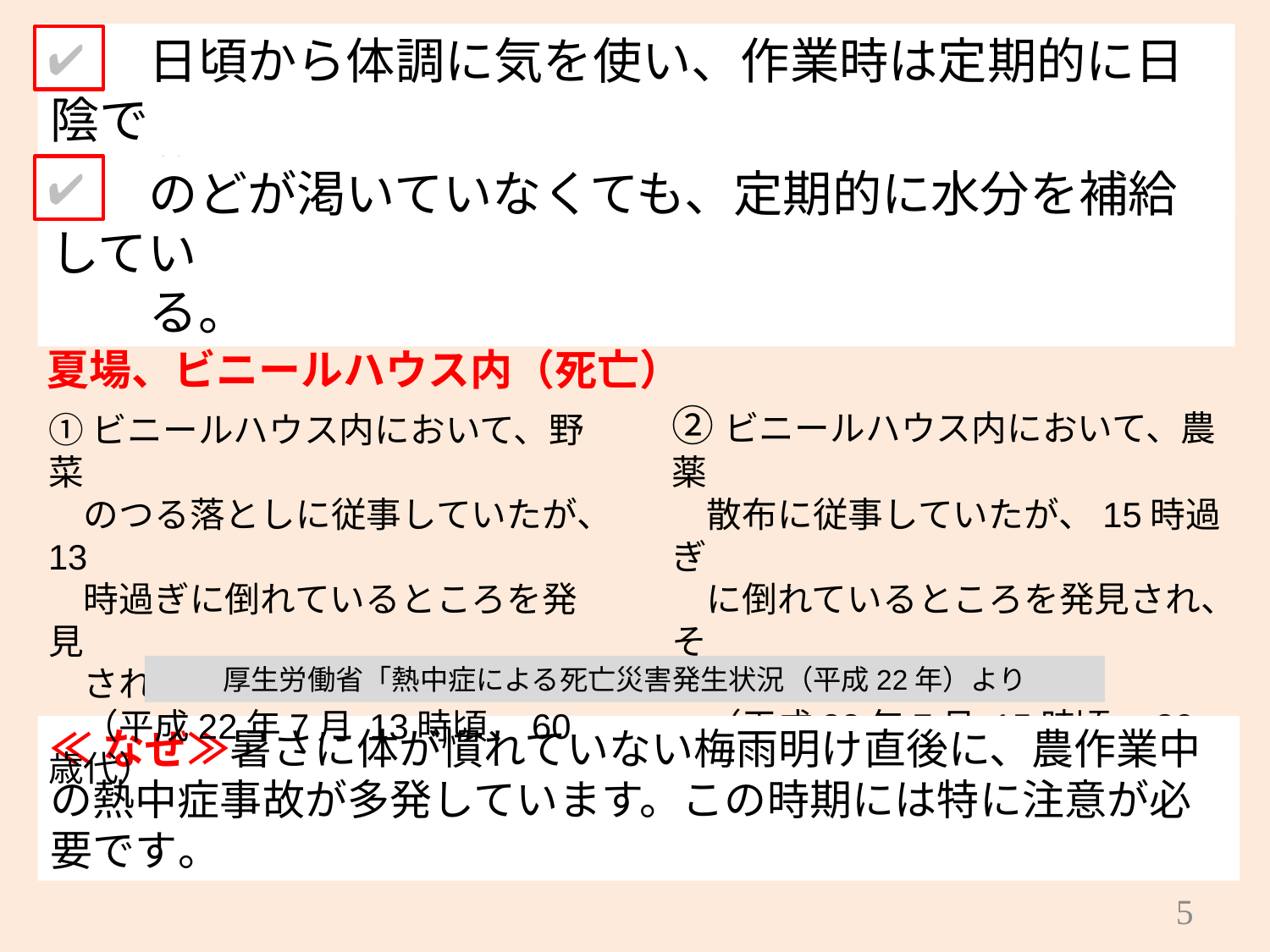

日頃から体調に気を使い、作業時は定期的に日陰で
　　休んでいる。
✔
✔
　　のどが渇いていなくても、定期的に水分を補給してい
　　る。
《事故事例》
夏場、ビニールハウス内（死亡）
②ビニールハウス内において、農薬
　散布に従事していたが、15時過ぎ
　に倒れているところを発見され、そ
　の後死亡。
　（平成22年7月 15時頃、30歳代）
①ビニールハウス内において、野菜
　のつる落としに従事していたが、13
　時過ぎに倒れているところを発見
　され、その後死亡。
　（平成22年7月 13時頃、60歳代）
厚生労働省「熱中症による死亡災害発生状況（平成22年）より
≪なぜ≫暑さに体が慣れていない梅雨明け直後に、農作業中の熱中症事故が多発しています。この時期には特に注意が必要です。
5